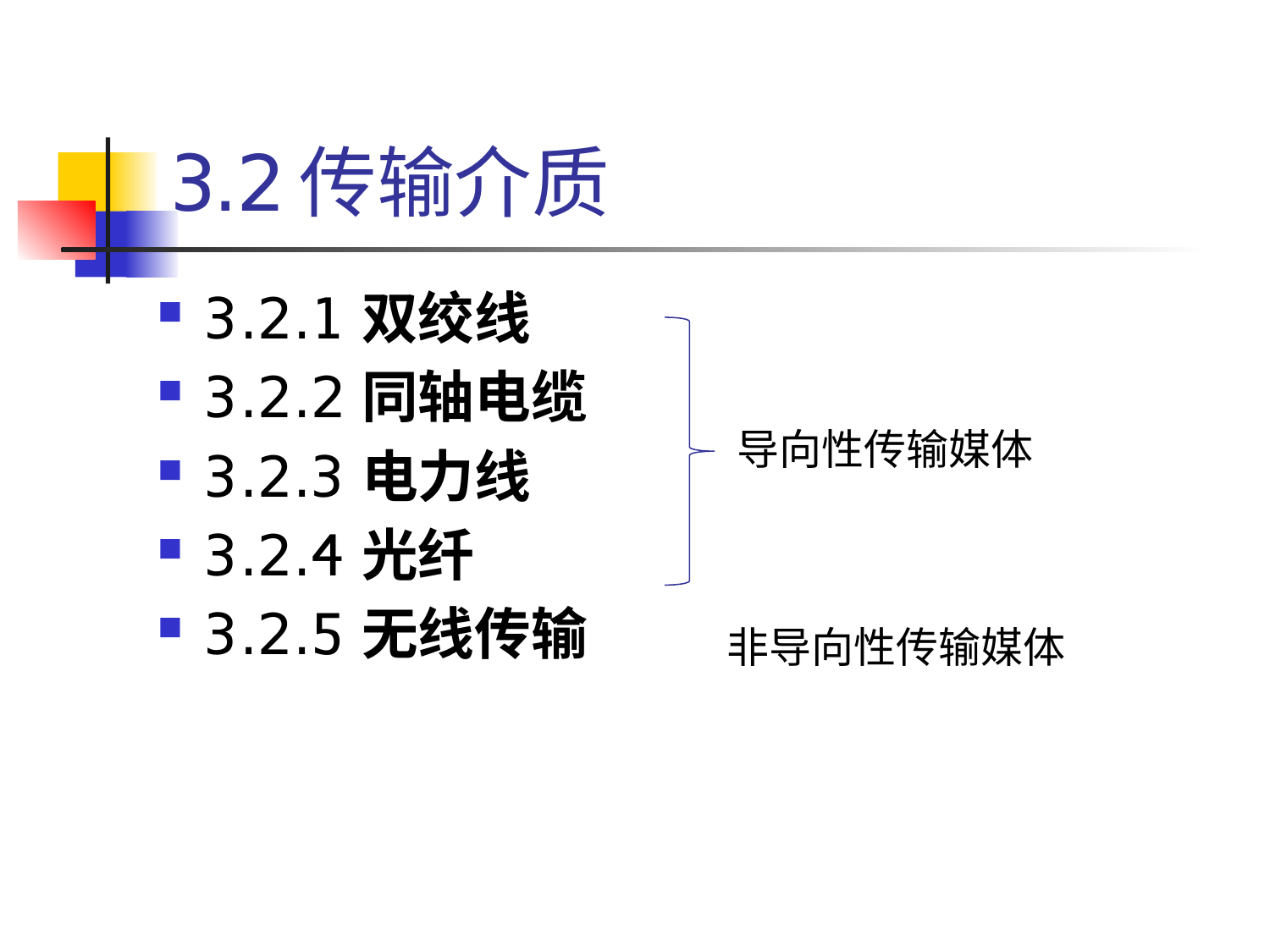

# 3.2传输介质
3.2.1双绞线
3.2.2同轴电缆
3.2.3电力线
3.2.4光纤
3.2.5无线传输

导向性传输媒体
非导向性传输媒体